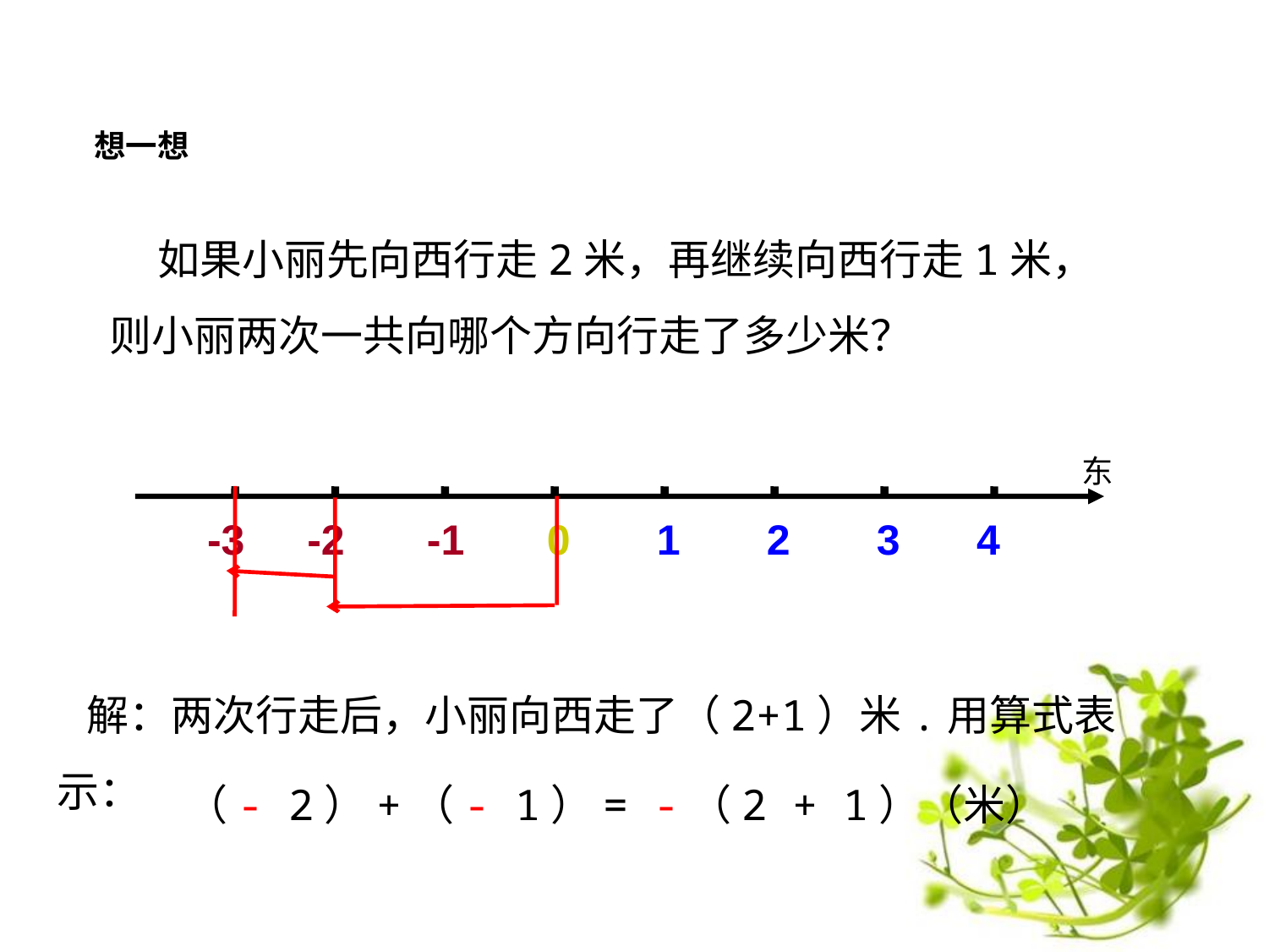

想一想
    如果小丽先向西行走2米，再继续向西行走1米，则小丽两次一共向哪个方向行走了多少米？
东

-3
-2
-1
0
1
2
3
4

  解：两次行走后，小丽向西走了（2+1）米.用算式表示：
    （- 2）+（- 1）= -（2 + 1）（米）